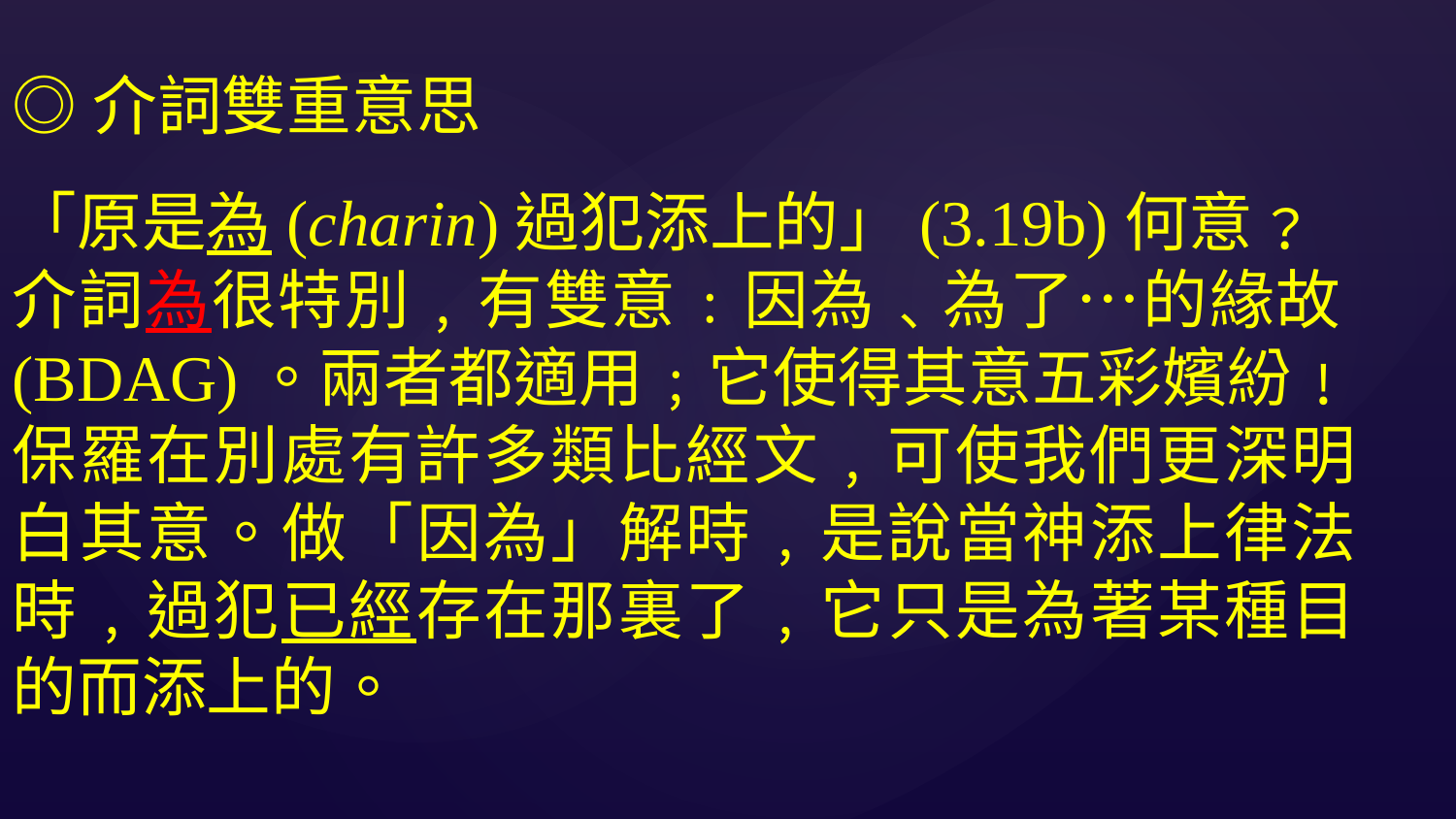

◎介詞雙重意思

「原是為(charin)過犯添上的」(3.19b)何意﹖
介詞為很特別﹐有雙意﹕因為﹑為了…的緣故(BDAG)。兩者都適用﹔它使得其意五彩嬪紛﹗保羅在別處有許多類比經文﹐可使我們更深明白其意。做「因為」解時﹐是說當神添上律法時﹐過犯已經存在那裏了﹐它只是為著某種目的而添上的。